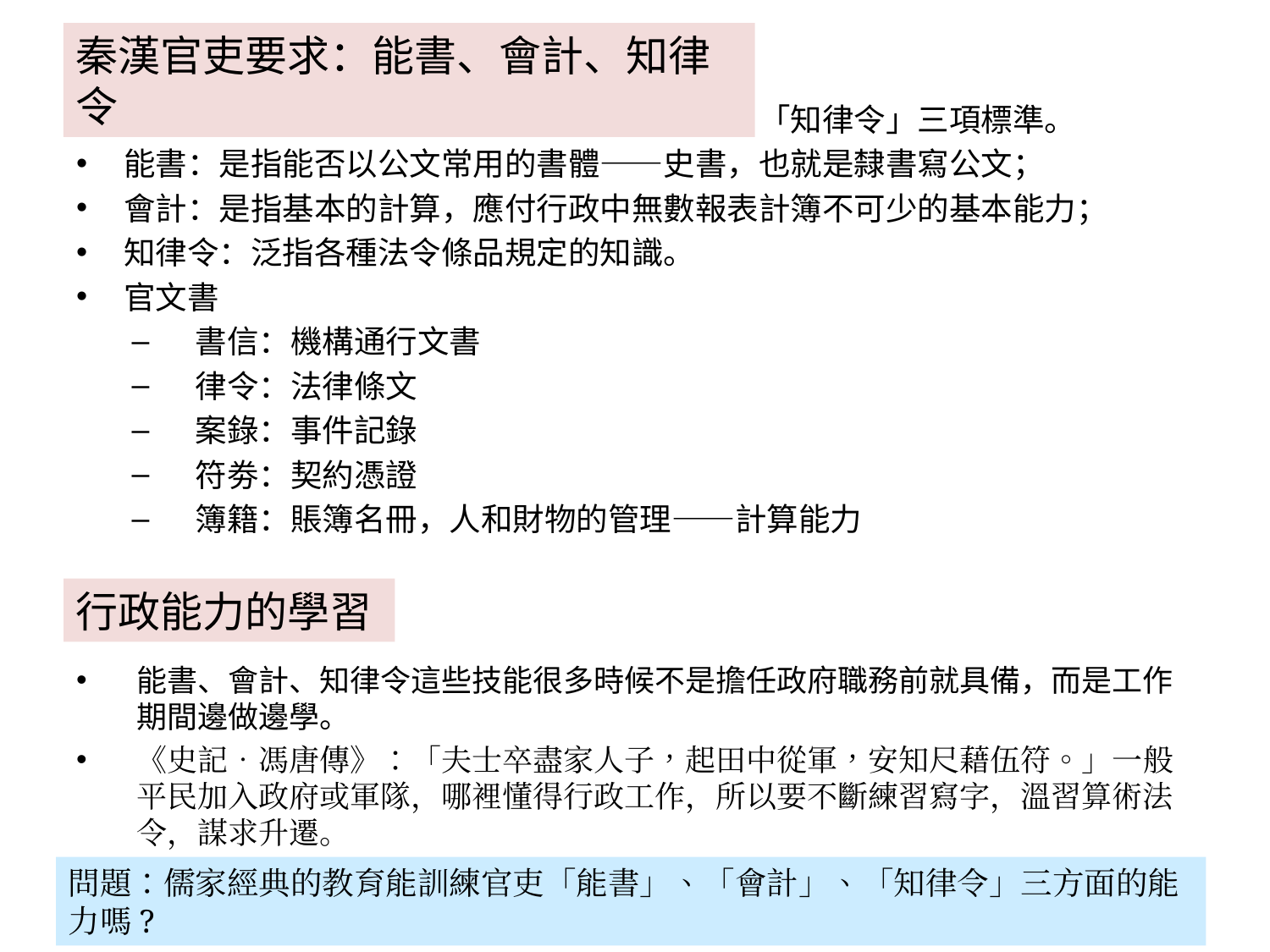

秦漢官吏要求：能書、會計、知律令
秦漢官員的考課中，有「能書」、「會計」、「知律令」三項標準。
能書：是指能否以公文常用的書體——史書，也就是隸書寫公文；
會計：是指基本的計算，應付行政中無數報表計簿不可少的基本能力；
知律令：泛指各種法令條品規定的知識。
官文書
書信：機構通行文書
律令：法律條文
案錄：事件記錄
符劵：契約憑證
簿籍：賬簿名冊，人和財物的管理——計算能力
行政能力的學習
能書、會計、知律令這些技能很多時候不是擔任政府職務前就具備，而是工作期間邊做邊學。
《史記．馮唐傳》：「夫士卒盡家人子，起田中從軍，安知尺藉伍符。」一般平民加入政府或軍隊，哪裡懂得行政工作，所以要不斷練習寫字，溫習算術法令，謀求升遷。
問題：儒家經典的教育能訓練官吏「能書」、「會計」、「知律令」三方面的能力嗎?